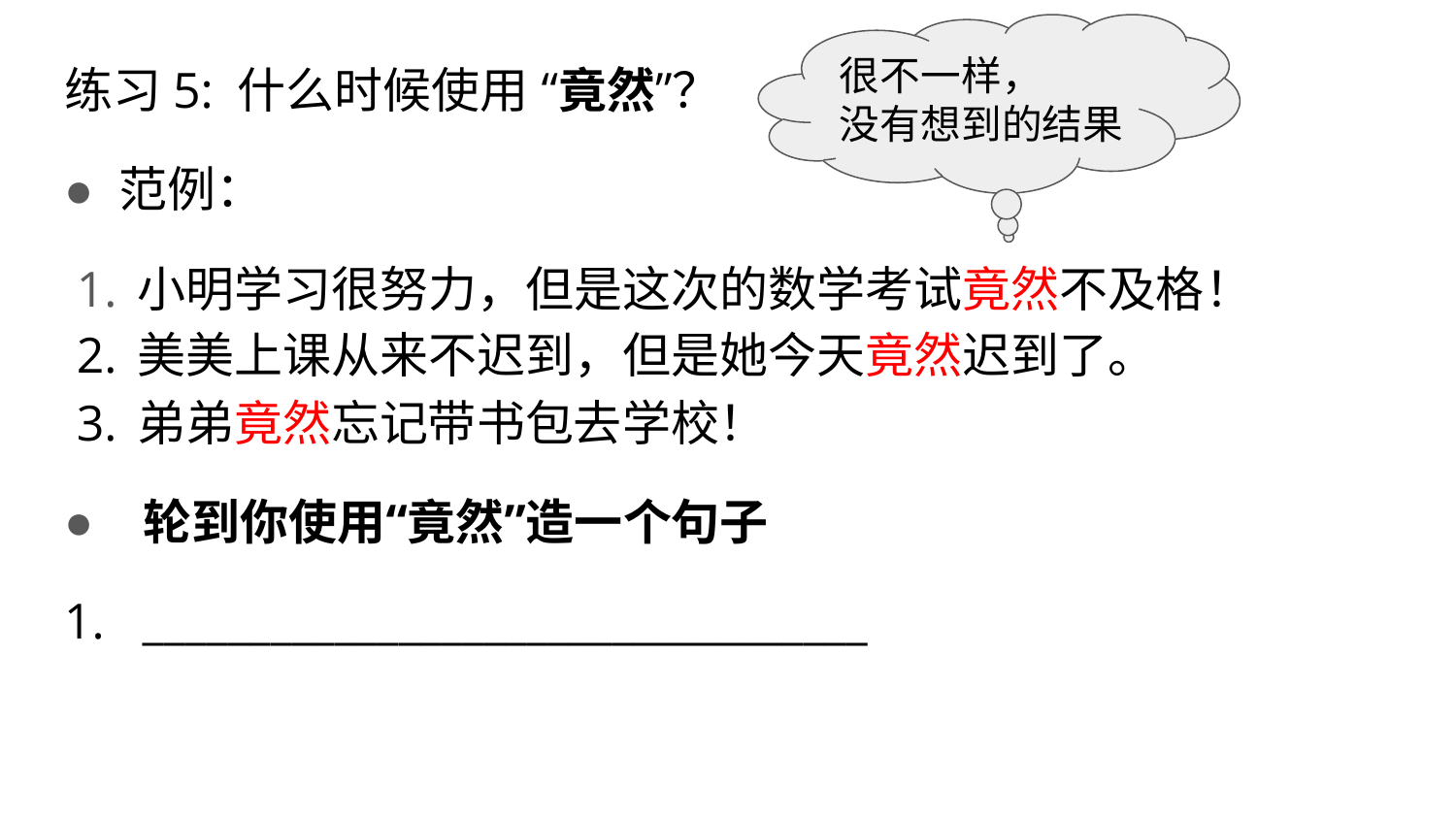

很不一样，
没有想到的结果
练习5: 什么时候使用 “竟然”？
范例：
小明学习很努力，但是这次的数学考试竟然不及格！
美美上课从来不迟到，但是她今天竟然迟到了。
弟弟竟然忘记带书包去学校！
 轮到你使用“竟然”造一个句子
1.   __________________________________